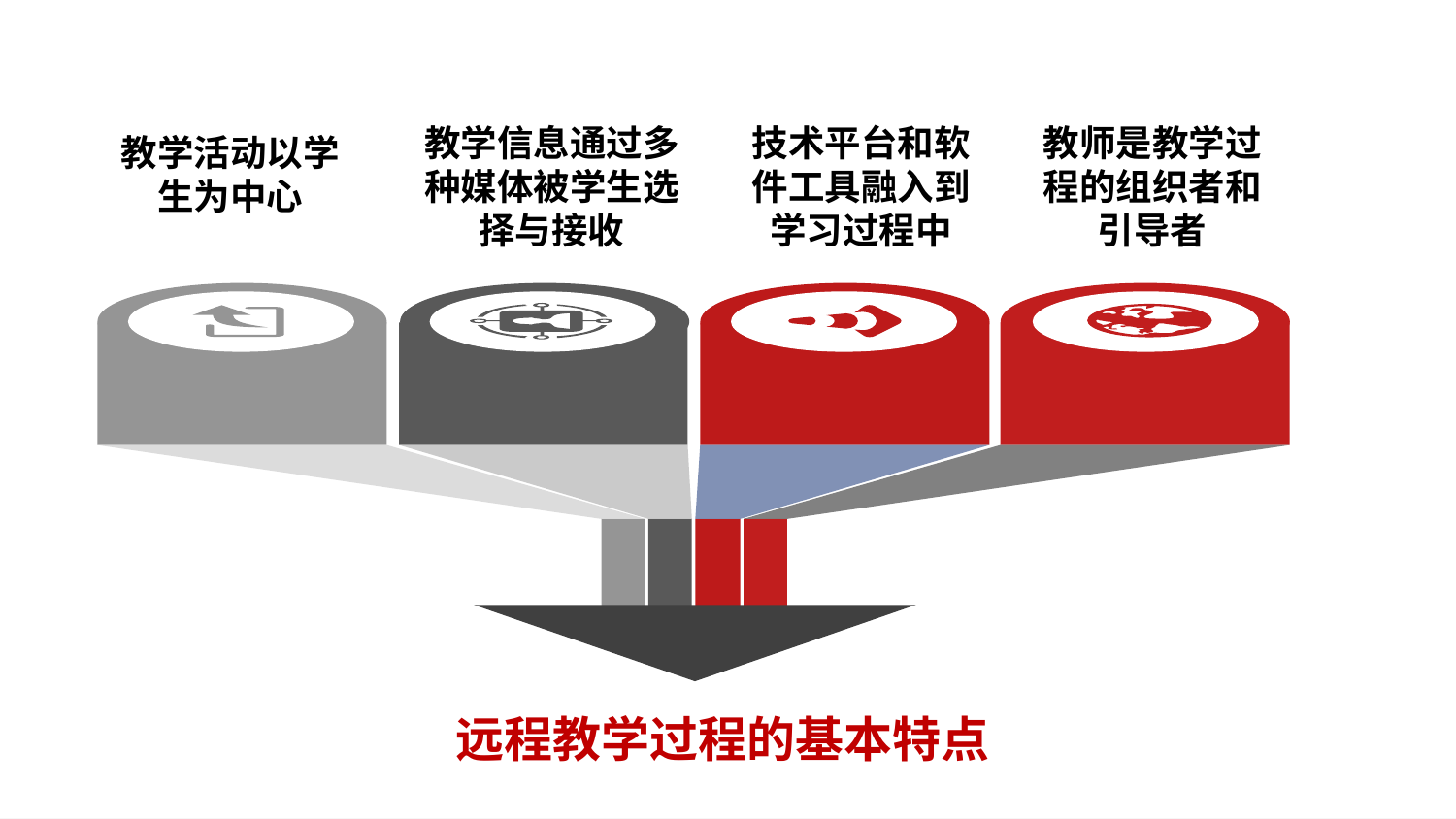

教学信息通过多种媒体被学生选择与接收
技术平台和软件工具融入到学习过程中
教师是教学过程的组织者和引导者
教学活动以学生为中心
远程教学过程的基本特点